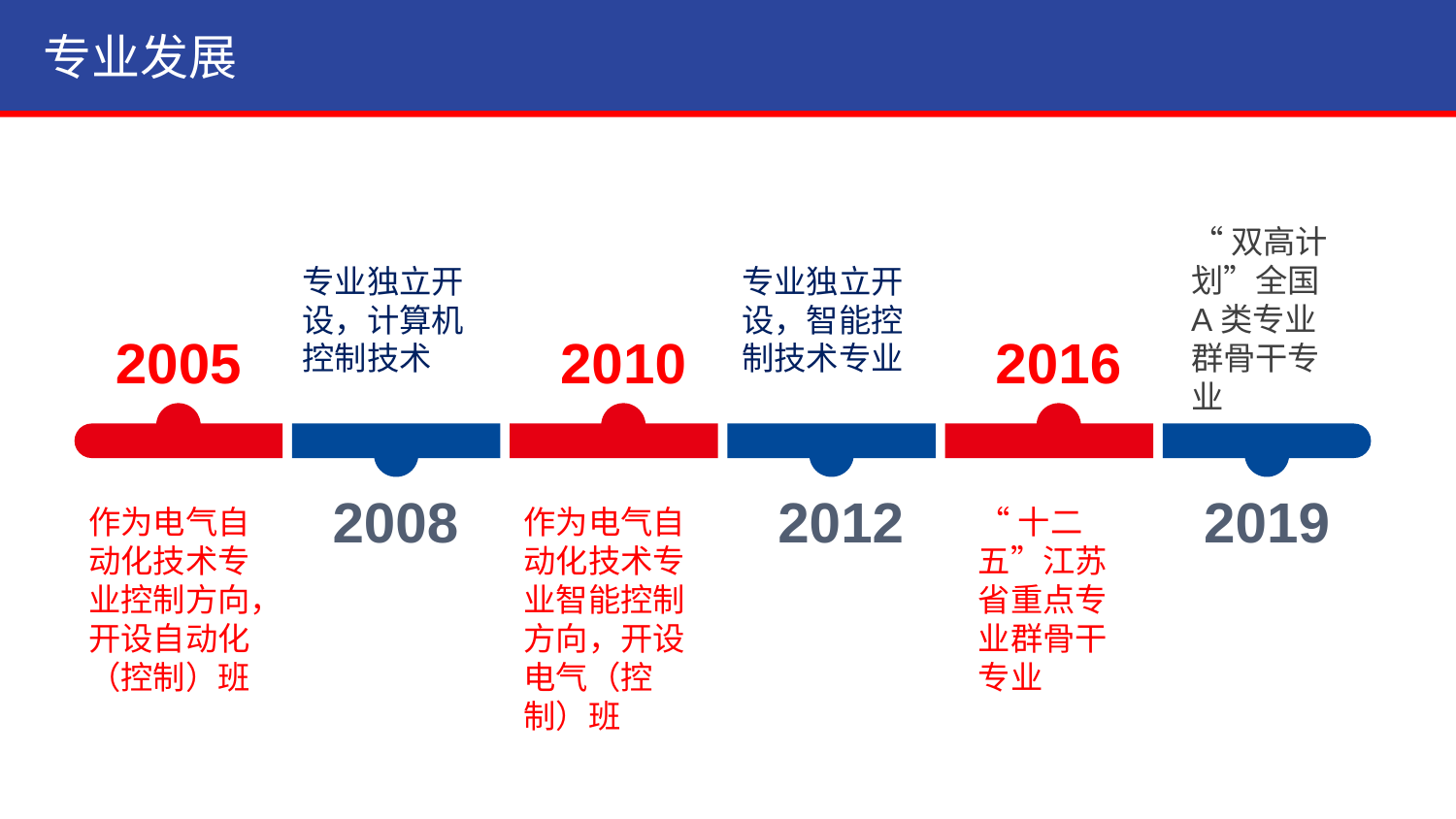

专业发展
“双高计划”全国A类专业群骨干专业
专业独立开设，计算机控制技术
专业独立开设，智能控制技术专业
2005
2010
2016

2008
2012
2019
作为电气自动化技术专业控制方向，开设自动化（控制）班
作为电气自动化技术专业智能控制方向，开设电气（控制）班
“十二五”江苏省重点专业群骨干专业